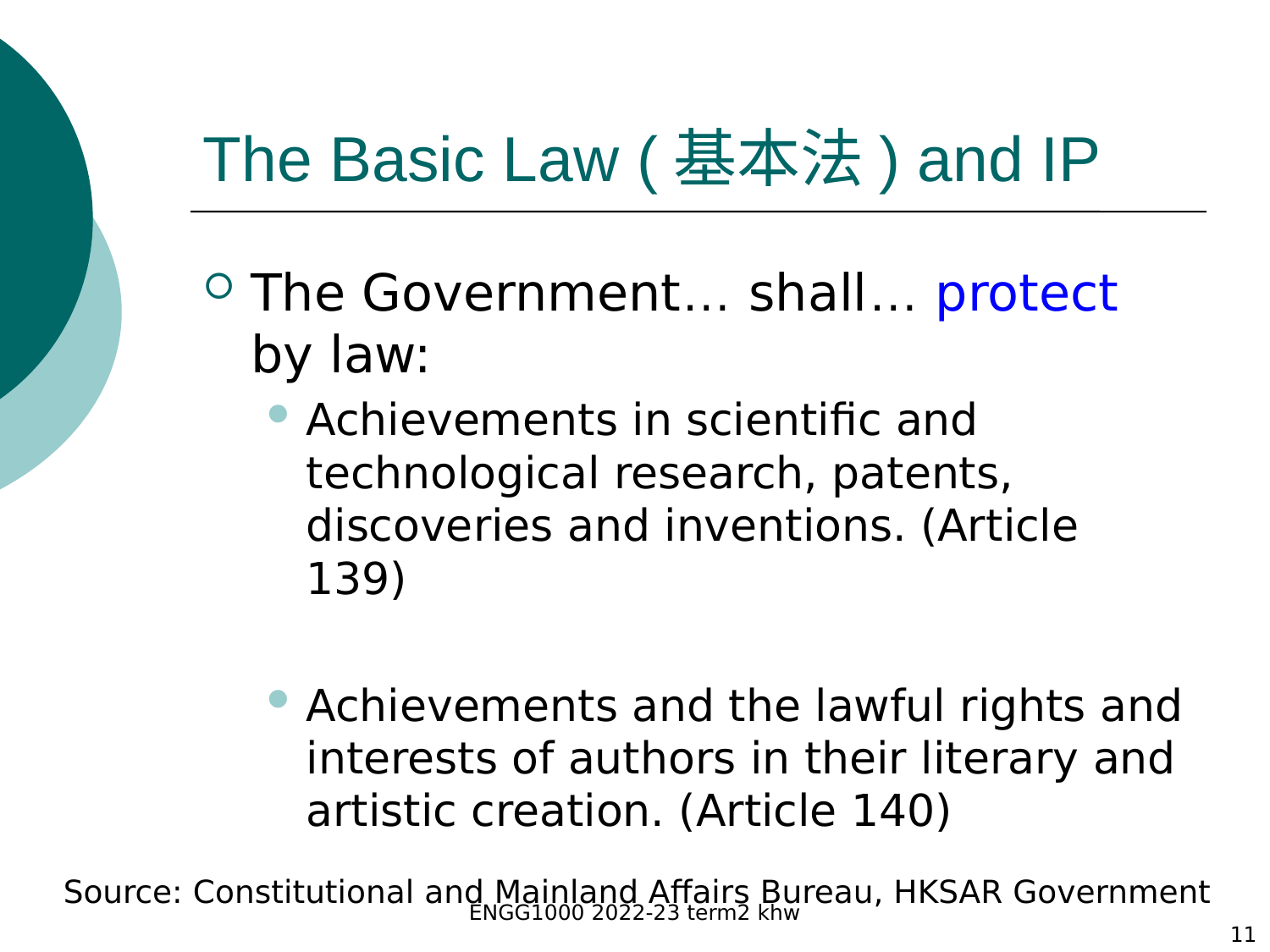

# The Basic Law (基本法) and IP
The Government… shall… protect by law:
Achievements in scientific and technological research, patents, discoveries and inventions. (Article 139)

Achievements and the lawful rights and interests of authors in their literary and artistic creation. (Article 140)
Source: Constitutional and Mainland Affairs Bureau, HKSAR Government
ENGG1000 2022-23 term2 khw
11